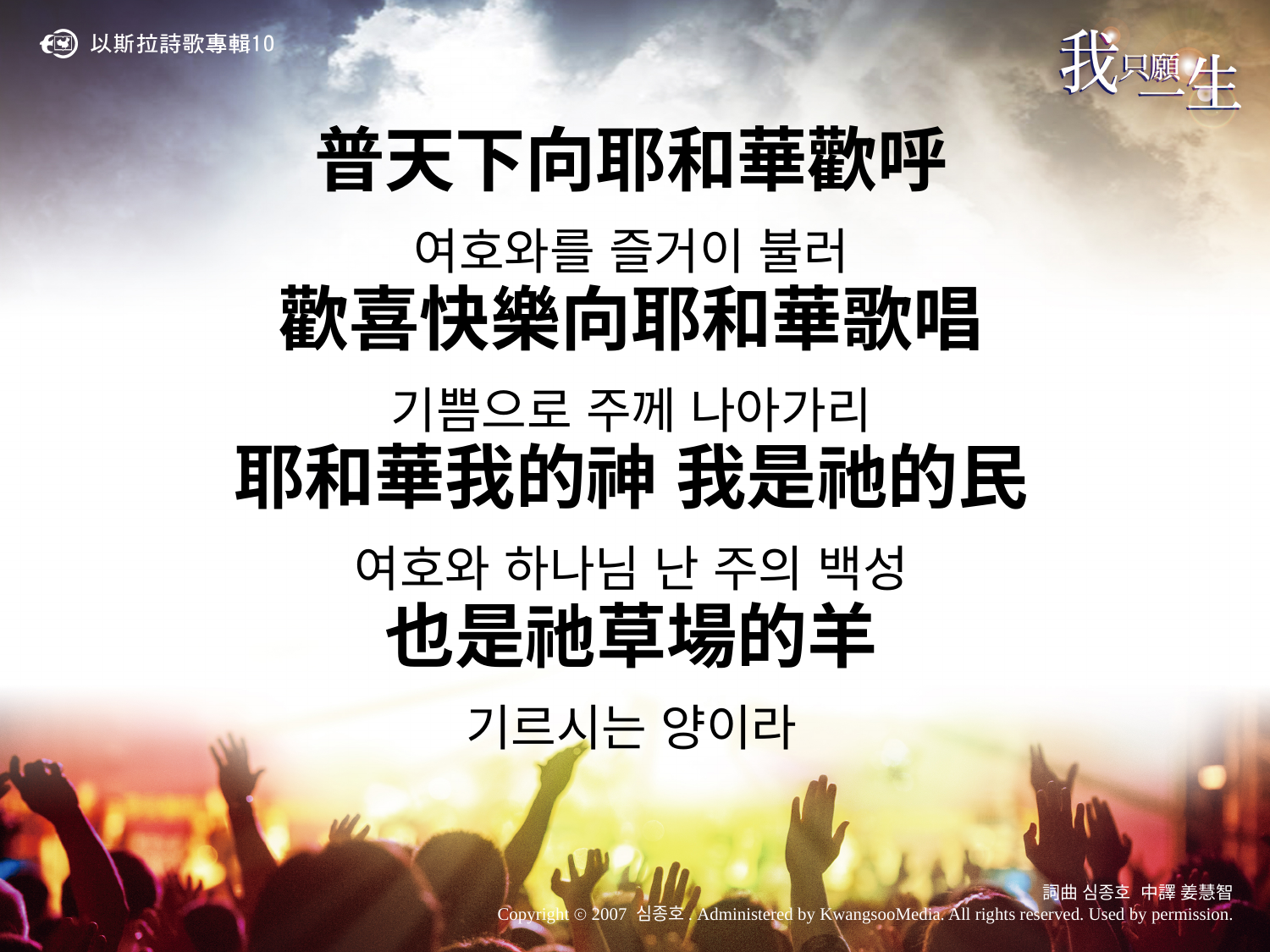

普天下向耶和華歡呼
여호와를 즐거이 불러
歡喜快樂向耶和華歌唱
기쁨으로 주께 나아가리
耶和華我的神 我是祂的民
여호와 하나님 난 주의 백성
也是祂草場的羊
기르시는 양이라
詞曲 심종호  中譯 姜慧智
Copyright ⓒ 2007 심종호. Administered by KwangsooMedia. All rights reserved. Used by permission.